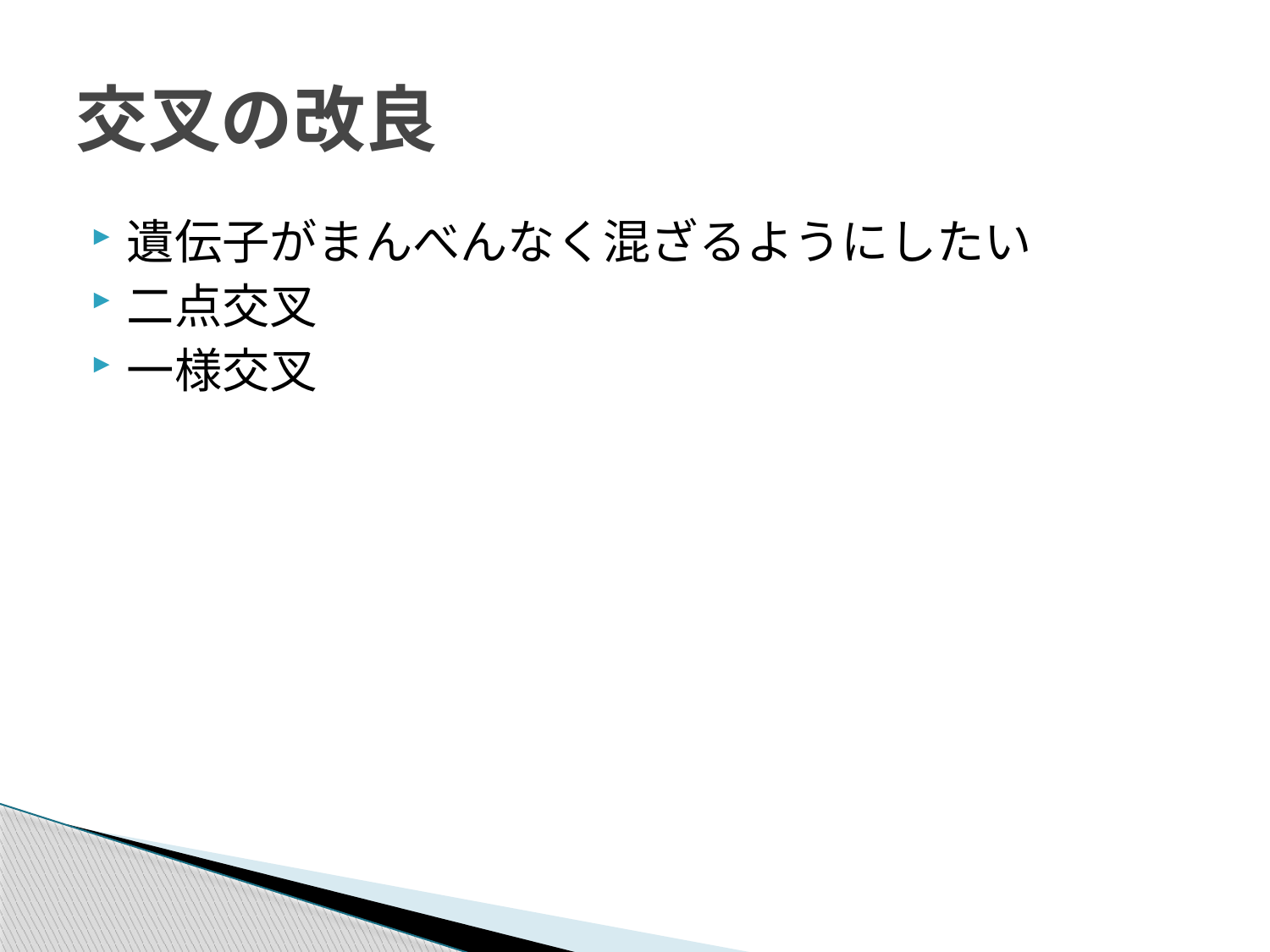

# 交叉の改良
遺伝子がまんべんなく混ざるようにしたい
二点交叉
一様交叉